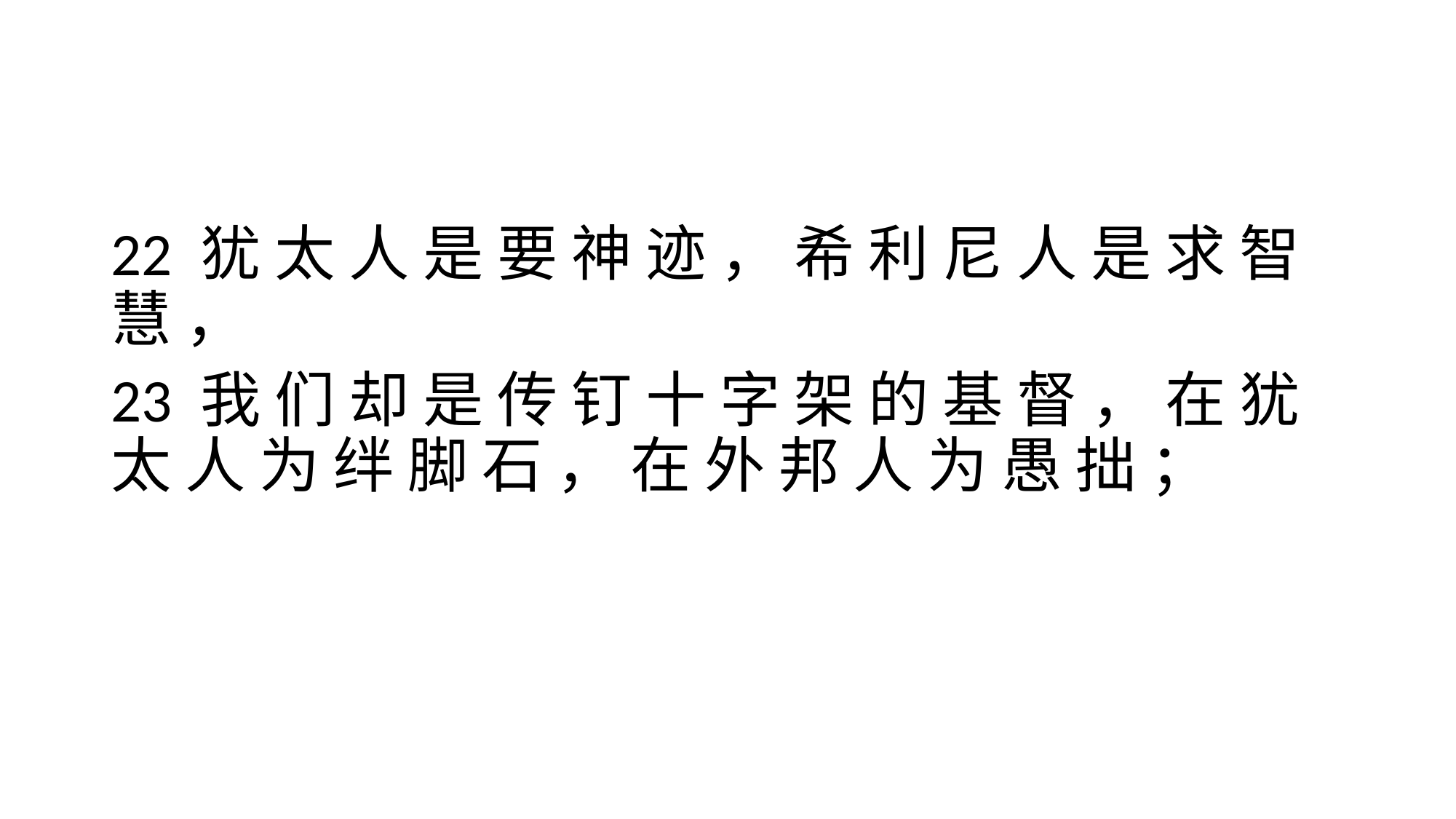

#
22 犹 太 人 是 要 神 迹 ， 希 利 尼 人 是 求 智 慧 ，
23 我 们 却 是 传 钉 十 字 架 的 基 督 ， 在 犹 太 人 为 绊 脚 石 ， 在 外 邦 人 为 愚 拙 ；